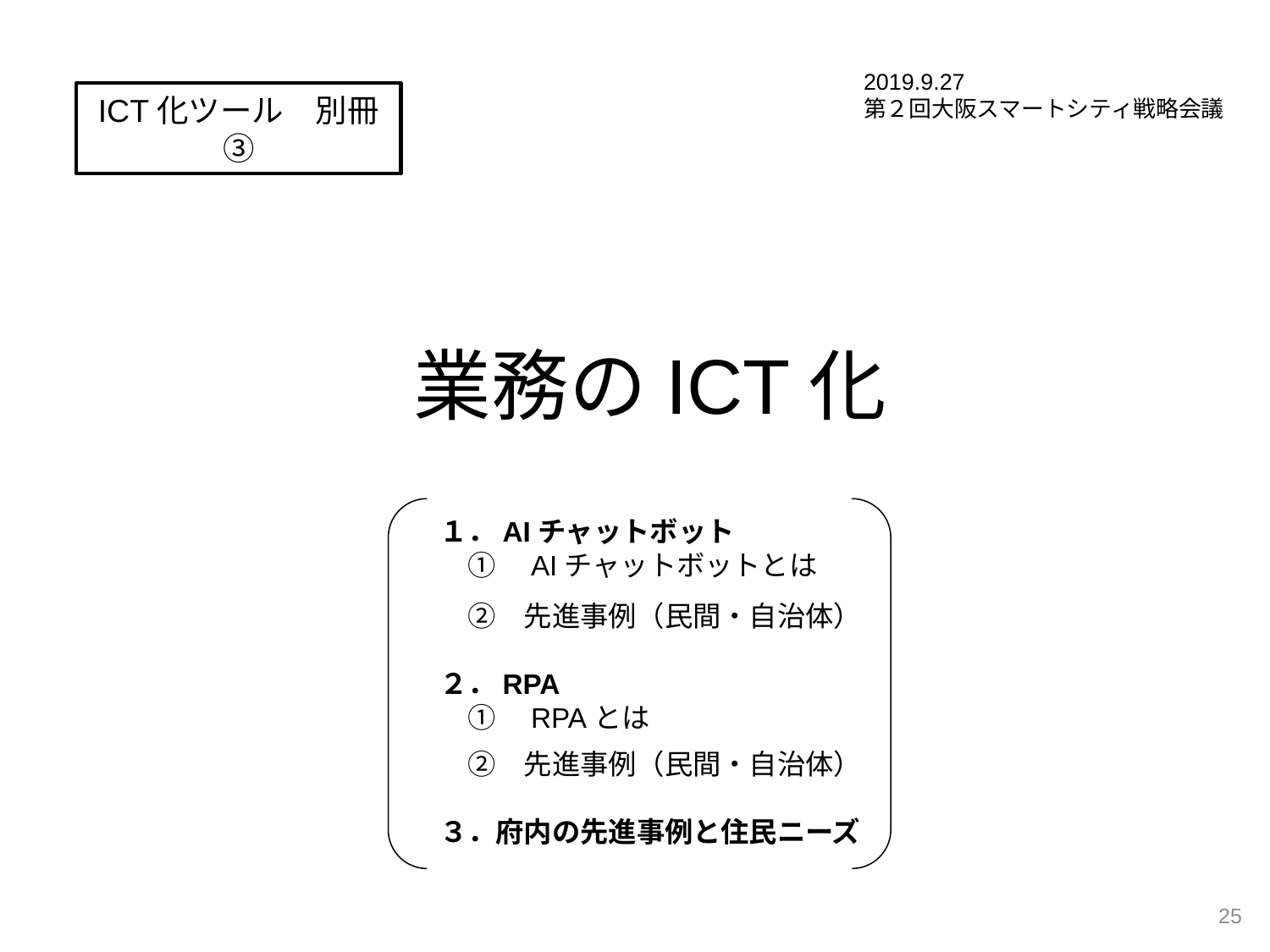

2019.9.27
第２回大阪スマートシティ戦略会議
ICT化ツール　別冊③
業務のICT化

１．AIチャットボット
　①　AIチャットボットとは

　②　先進事例（民間・自治体）

２．RPA
　①　RPAとは

　②　先進事例（民間・自治体）

３．府内の先進事例と住民ニーズ
25